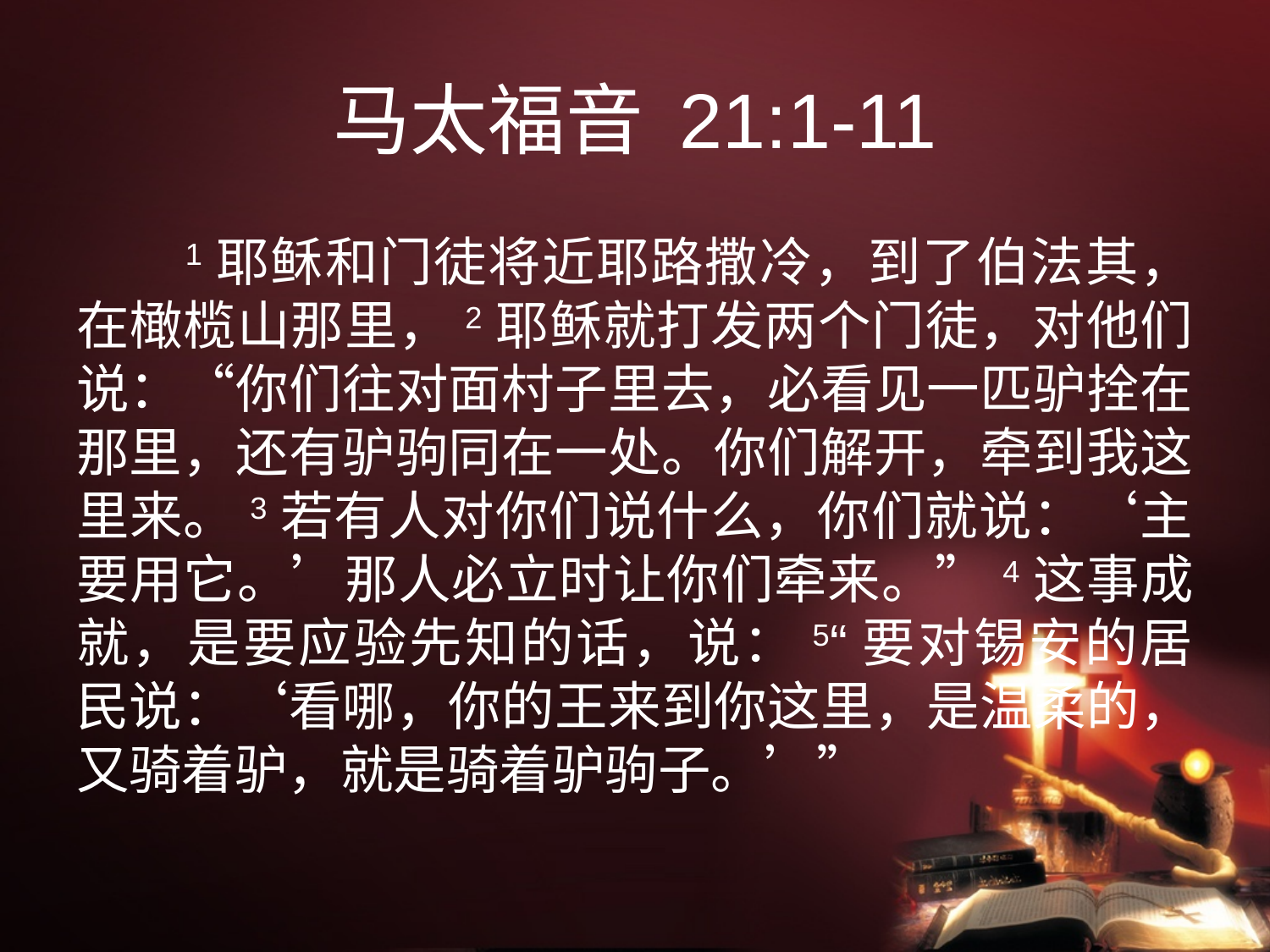

# 马太福音 21:1-11
           1耶稣和门徒将近耶路撒冷，到了伯法其，在橄榄山那里，2耶稣就打发两个门徒，对他们说：“你们往对面村子里去，必看见一匹驴拴在那里，还有驴驹同在一处。你们解开，牵到我这里来。3若有人对你们说什么，你们就说：‘主要用它。’那人必立时让你们牵来。”4这事成就，是要应验先知的话，说：5“要对锡安的居民说：‘看哪，你的王来到你这里，是温柔的，又骑着驴，就是骑着驴驹子。’”